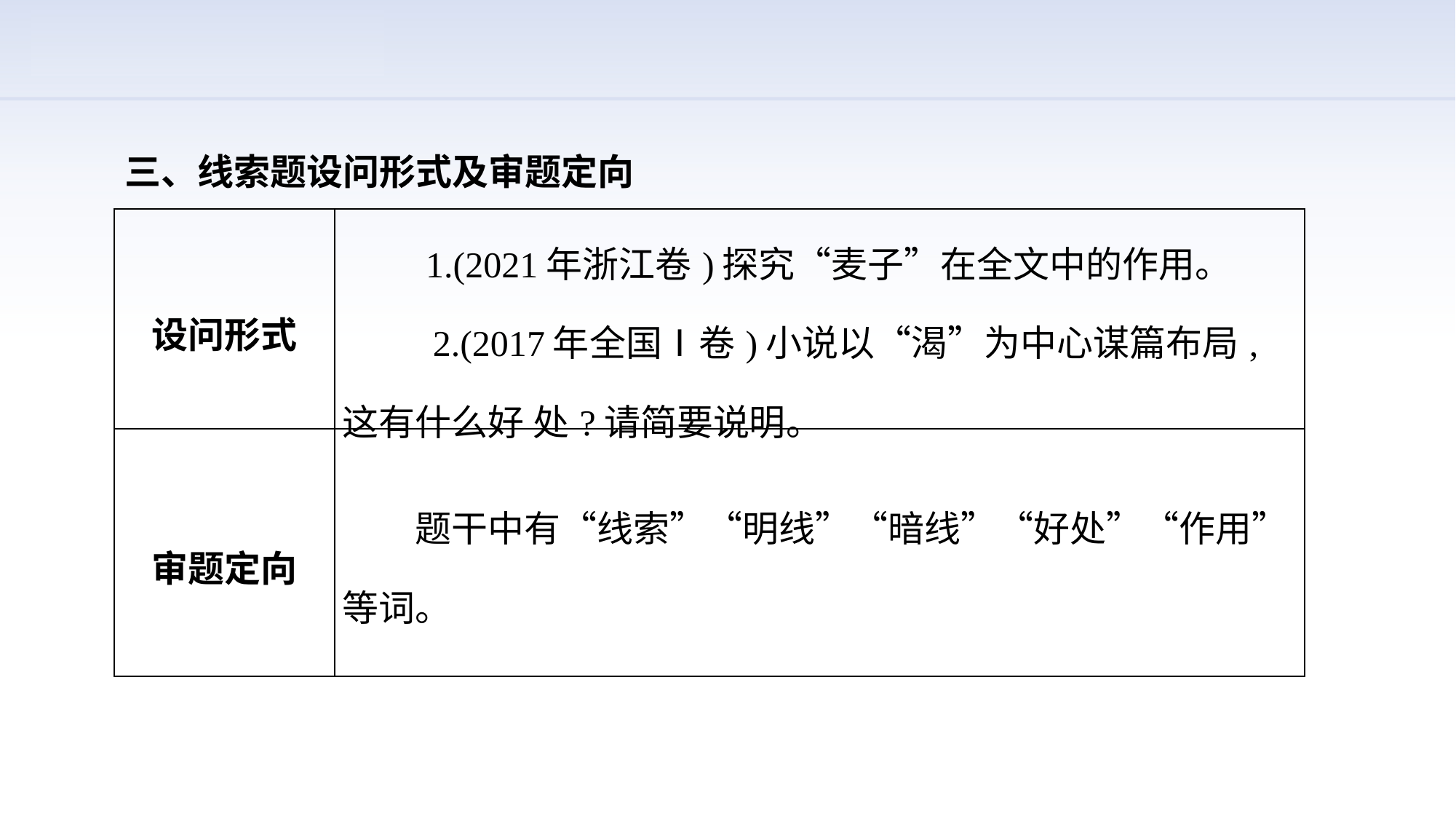

三、线索题设问形式及审题定向
| 设问形式 | 1.(2021年浙江卷)探究“麦子”在全文中的作用。 　 2.(2017年全国Ⅰ卷)小说以“渴”为中心谋篇布局,这有什么好 处?请简要说明。 |
| --- | --- |
| 审题定向 | 题干中有“线索”“明线”“暗线”“好处”“作用”等词。 |